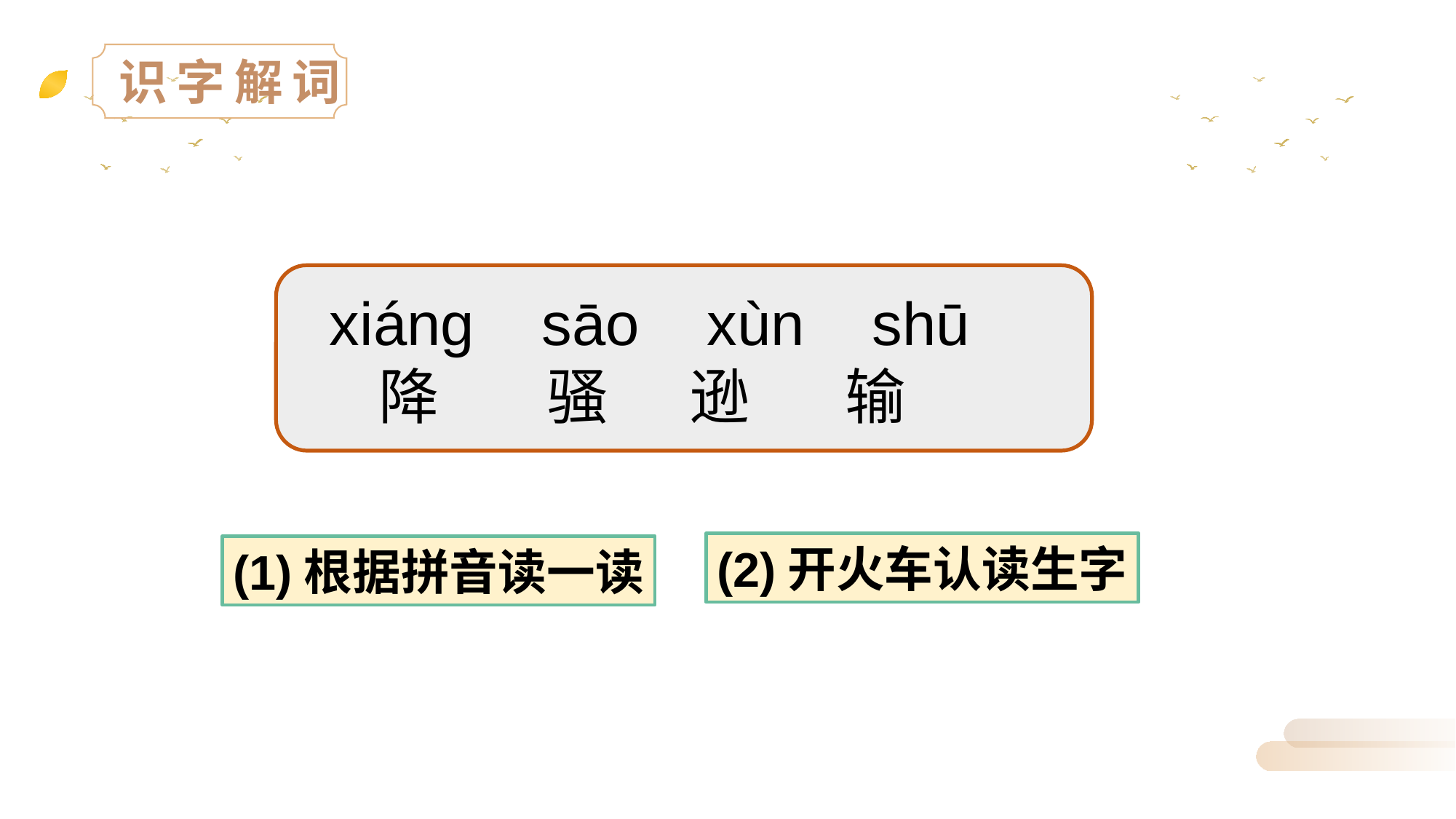

识字解词
  xiáng    sāo    xùn    shū
     降        骚      逊       输
(2)开火车认读生字
(1)根据拼音读一读